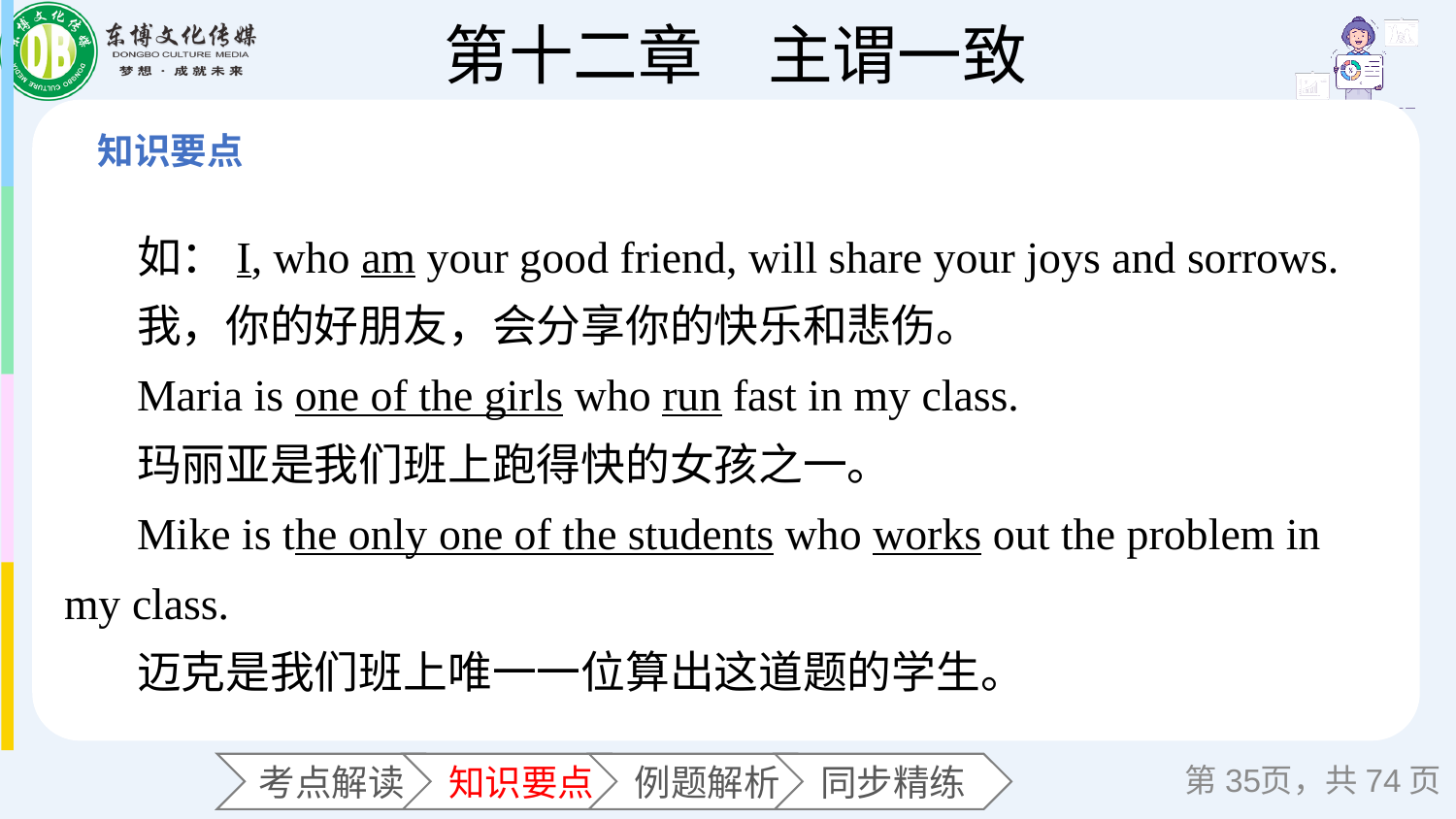

如：I, who am your good friend, will share your joys and sorrows.
我，你的好朋友，会分享你的快乐和悲伤。
Maria is one of the girls who run fast in my class.
玛丽亚是我们班上跑得快的女孩之一。
Mike is the only one of the students who works out the problem in my class.
迈克是我们班上唯一一位算出这道题的学生。
第35页，共74页